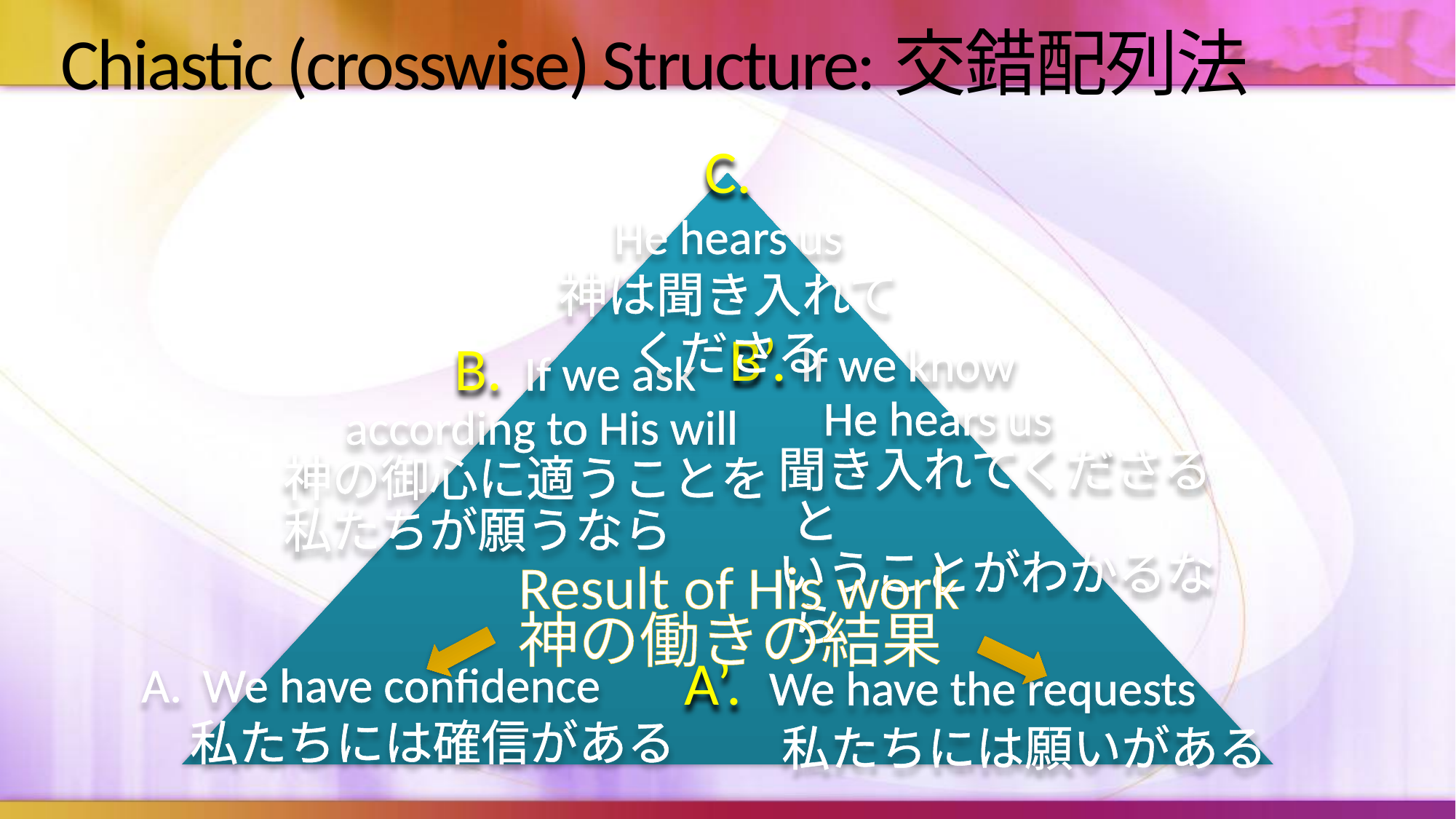

# Chiastic (crosswise) Structure:交錯配列法
C.
He hears us
神は聞き入れて
くださる

B’. If we know
	   He hears us
　聞き入れてくださると
　いうことがわかるなら
		B.  If we ask
 	according to His will
神の御心に適うことを
私たちが願うなら
Result of His work
神の働きの結果

A’.  We have the requests
　　私たちには願いがある

We have confidence
　私たちには確信がある